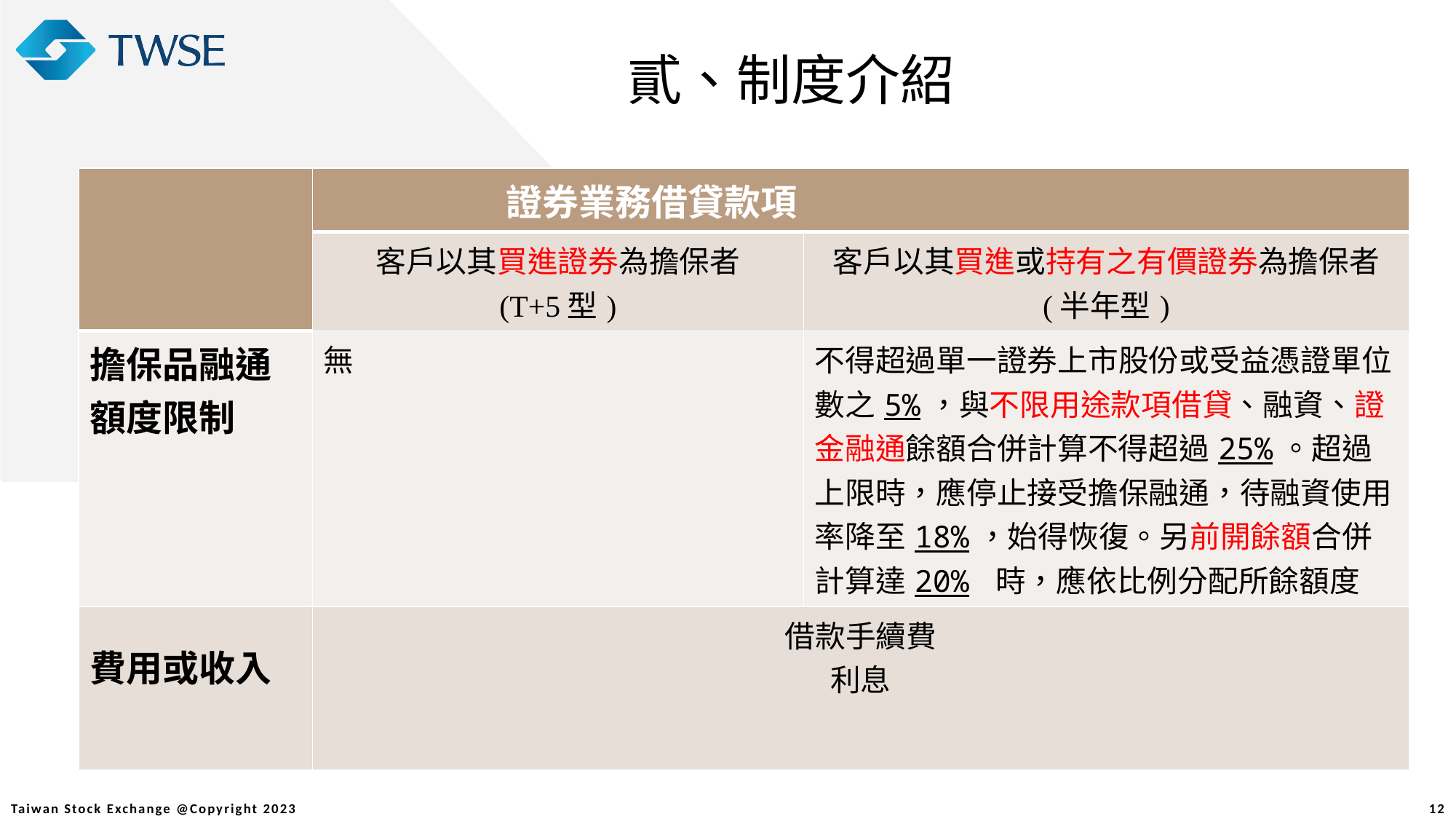

貳、制度介紹

|  | 證券業務借貸款項 |  |
| --- | --- | --- |
|  | 客戶以其買進證券為擔保者 (T+5型) | 客戶以其買進或持有之有價證券為擔保者 (半年型) |
| 擔保品融通額度限制 | 無 | 不得超過單一證券上市股份或受益憑證單位數之5%，與不限用途款項借貸、融資、證金融通餘額合併計算不得超過25%。超過上限時，應停止接受擔保融通，待融資使用率降至18%，始得恢復。另前開餘額合併計算達20% 時，應依比例分配所餘額度 |
| 費用或收入 | 借款手續費 利息 |  |
12